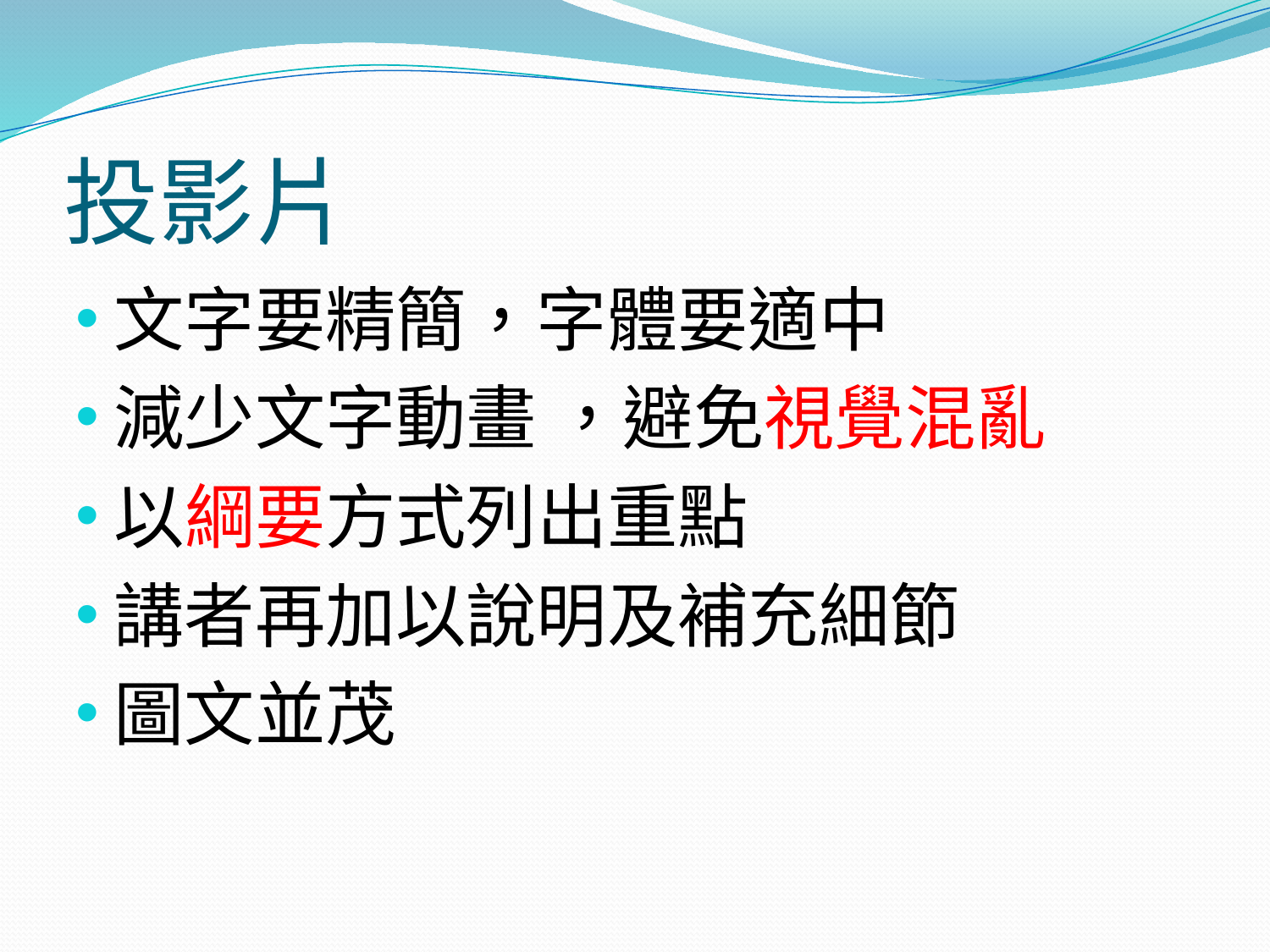

# 投影片
文字要精簡，字體要適中
減少文字動畫 ，避免視覺混亂
以綱要方式列出重點
講者再加以說明及補充細節
圖文並茂